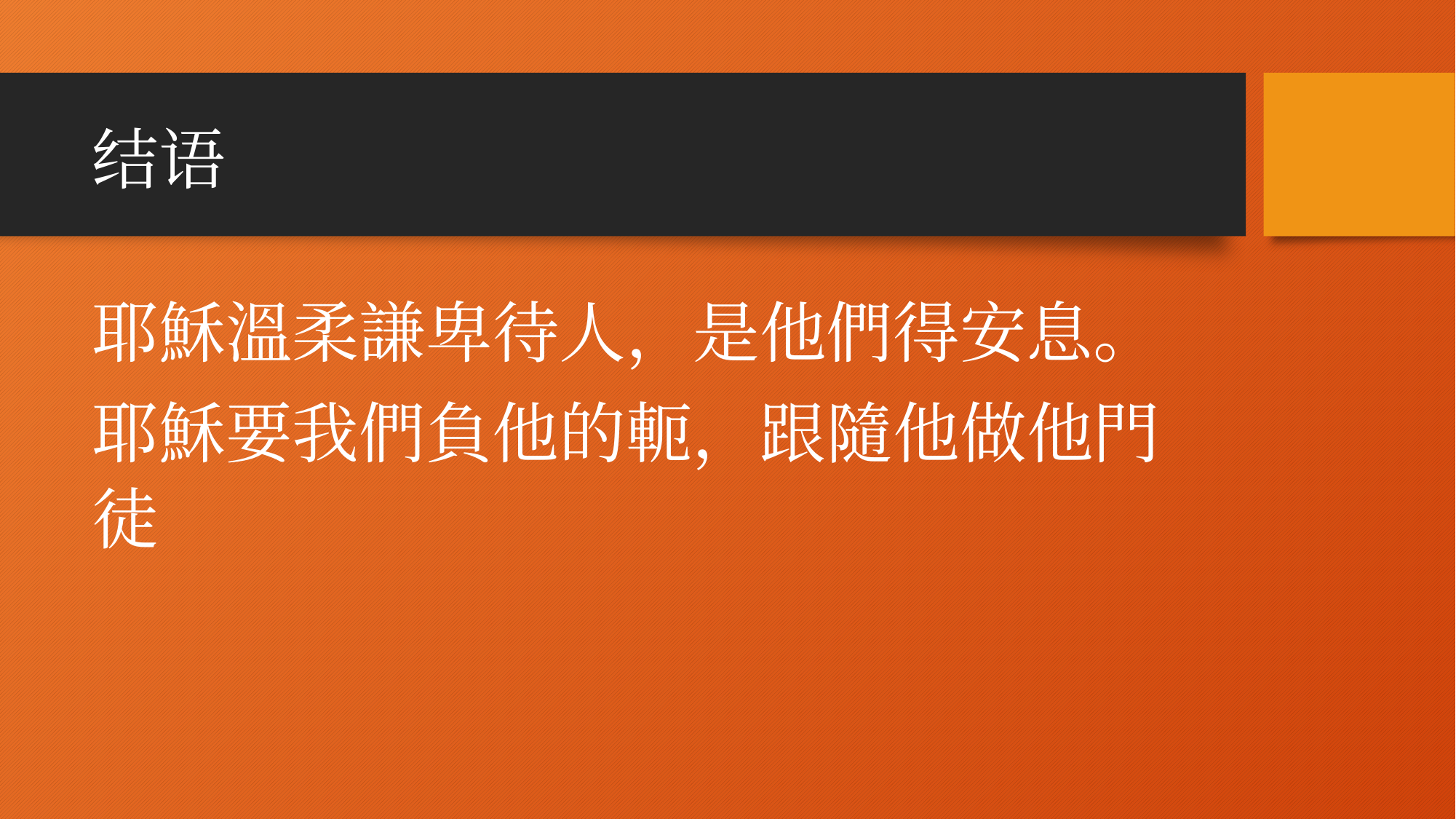

# 结语
耶穌溫柔謙卑待人，是他們得安息。
耶穌要我們負他的軛，跟隨他做他門徒